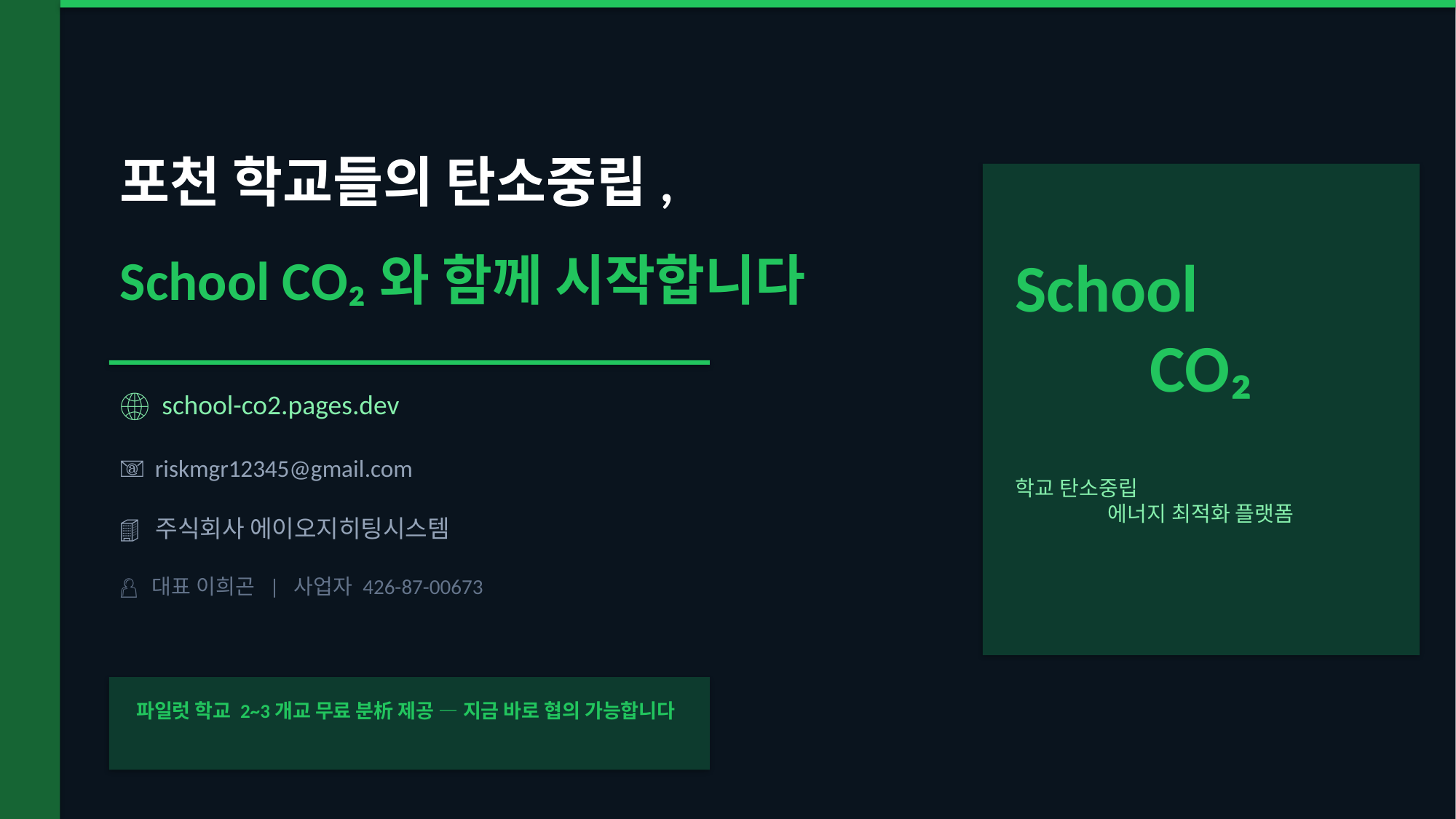

포천 학교들의 탄소중립,

School CO₂와 함께 시작합니다
School
CO₂

🌐  school-co2.pages.dev
📧  riskmgr12345@gmail.com
학교 탄소중립
에너지 최적화 플랫폼
🏢  주식회사 에이오지히팅시스템
👤  대표 이희곤  |  사업자 426-87-00673

파일럿 학교 2~3개교 무료 분析 제공 — 지금 바로 협의 가능합니다